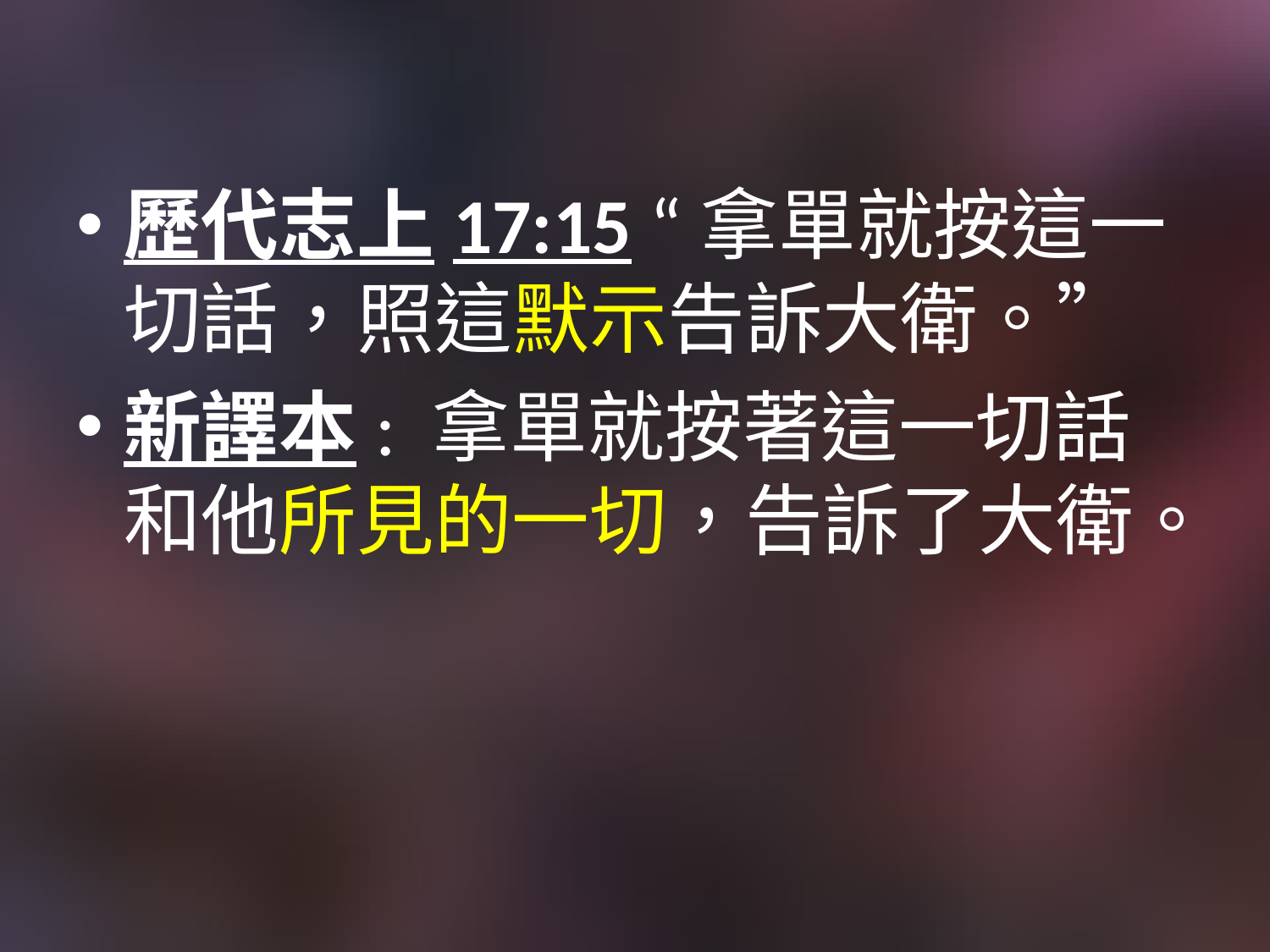

歷代志上17:15 “拿單就按這一切話，照這默示告訴大衛。”
新譯本: 拿單就按著這一切話和他所見的一切，告訴了大衛。